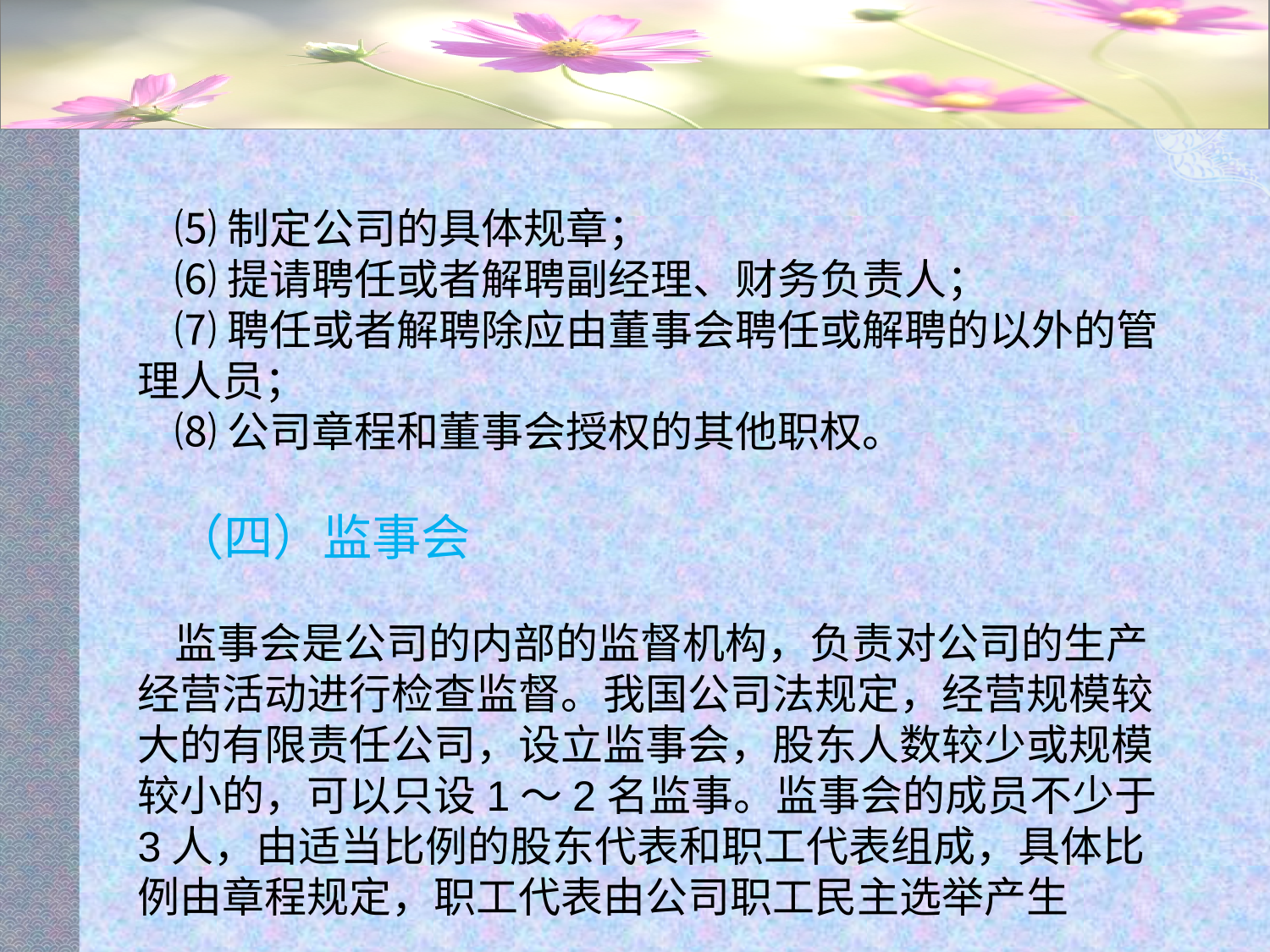

#
⑸制定公司的具体规章；
⑹提请聘任或者解聘副经理、财务负责人；
⑺聘任或者解聘除应由董事会聘任或解聘的以外的管理人员；
⑻公司章程和董事会授权的其他职权。

（四）监事会

监事会是公司的内部的监督机构，负责对公司的生产经营活动进行检查监督。我国公司法规定，经营规模较大的有限责任公司，设立监事会，股东人数较少或规模较小的，可以只设1～2名监事。监事会的成员不少于3人，由适当比例的股东代表和职工代表组成，具体比例由章程规定，职工代表由公司职工民主选举产生